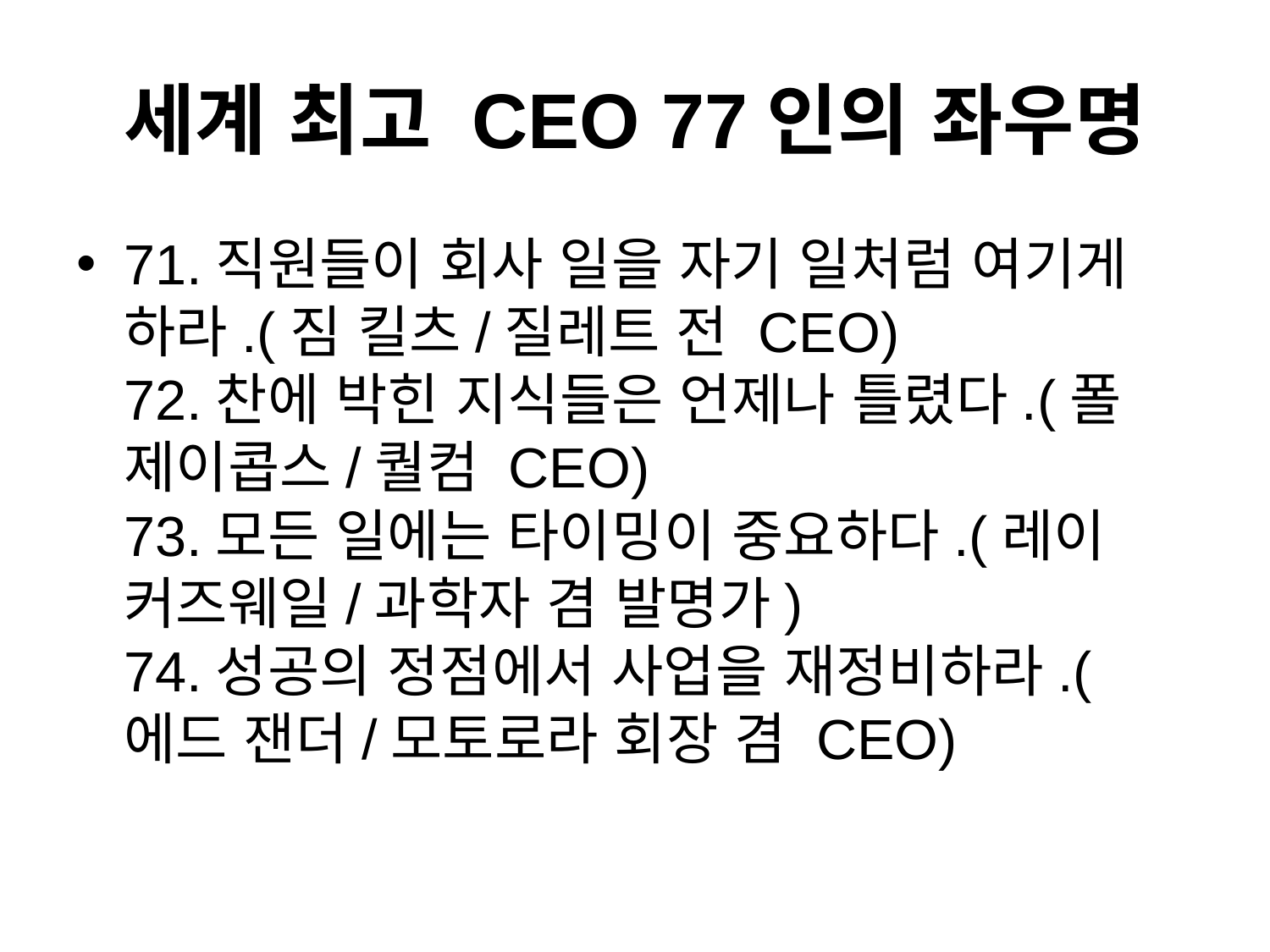

# 세계 최고 CEO 77인의 좌우명
71.직원들이 회사 일을 자기 일처럼 여기게 하라.(짐 킬츠/질레트 전 CEO)
72.찬에 박힌 지식들은 언제나 틀렸다.(폴 제이콥스/퀄컴 CEO)
73.모든 일에는 타이밍이 중요하다.(레이 커즈웨일/과학자 겸 발명가)
74.성공의 정점에서 사업을 재정비하라.(에드 잰더/모토로라 회장 겸 CEO)